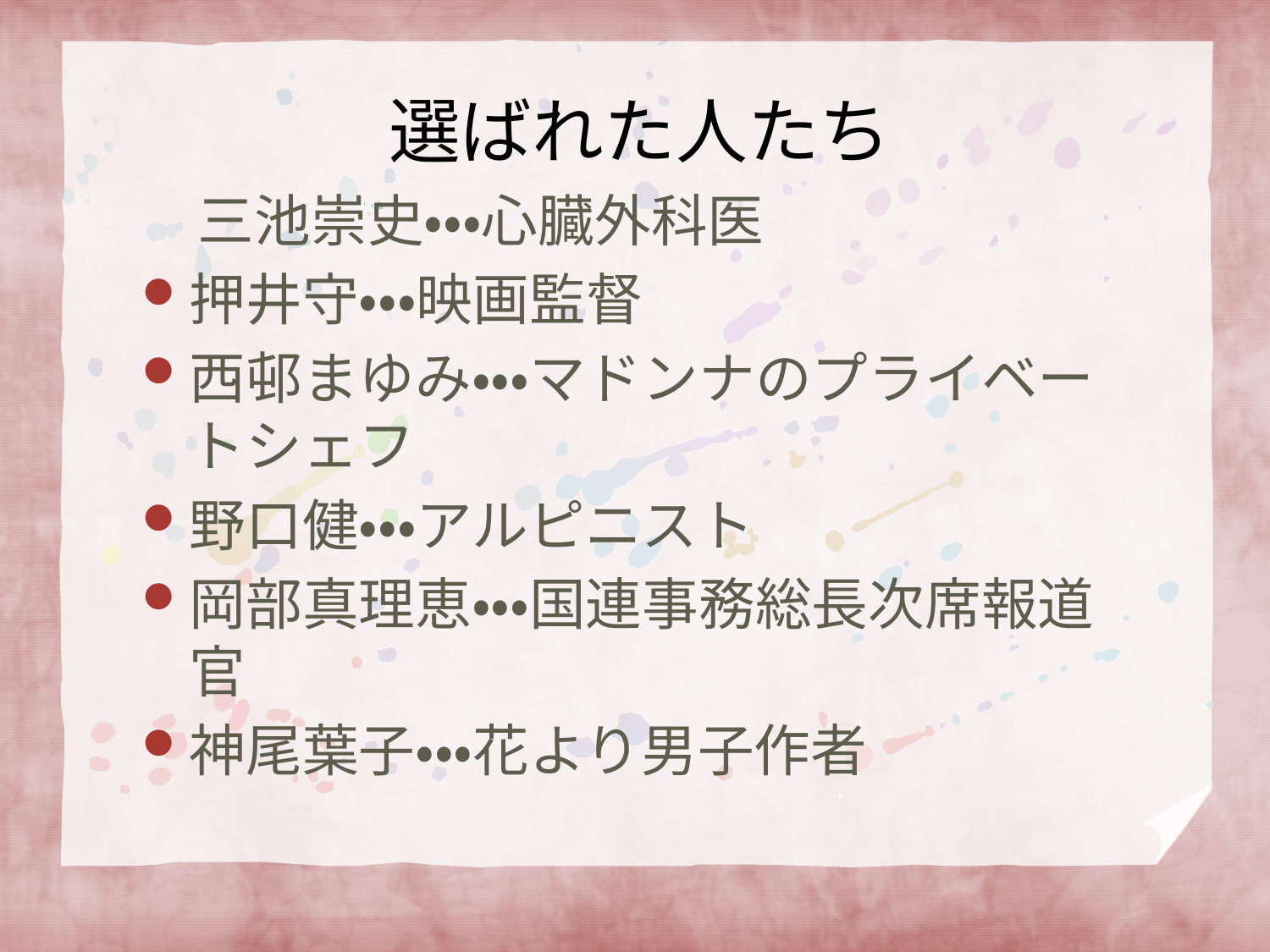

# 選ばれた人たち
　三池崇史・・・心臓外科医
押井守・・・映画監督
西邨まゆみ・・・マドンナのプライベートシェフ
野口健・・・アルピニスト
岡部真理恵・・・国連事務総長次席報道官
神尾葉子・・・花より男子作者